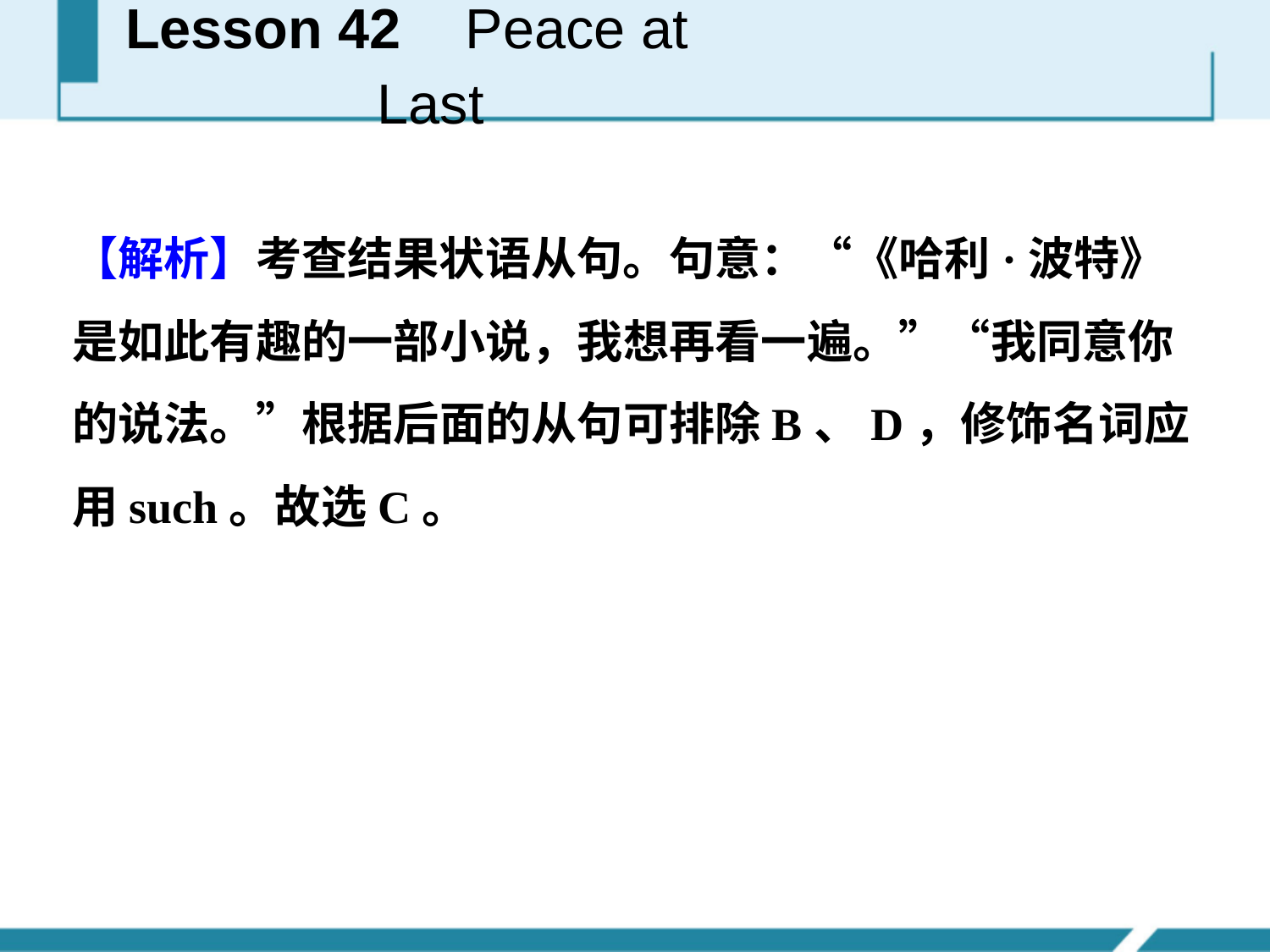

Lesson 42   Peace at Last
【解析】考查结果状语从句。句意：“《哈利·波特》是如此有趣的一部小说，我想再看一遍。”“我同意你的说法。”根据后面的从句可排除B、D，修饰名词应用such。故选C。